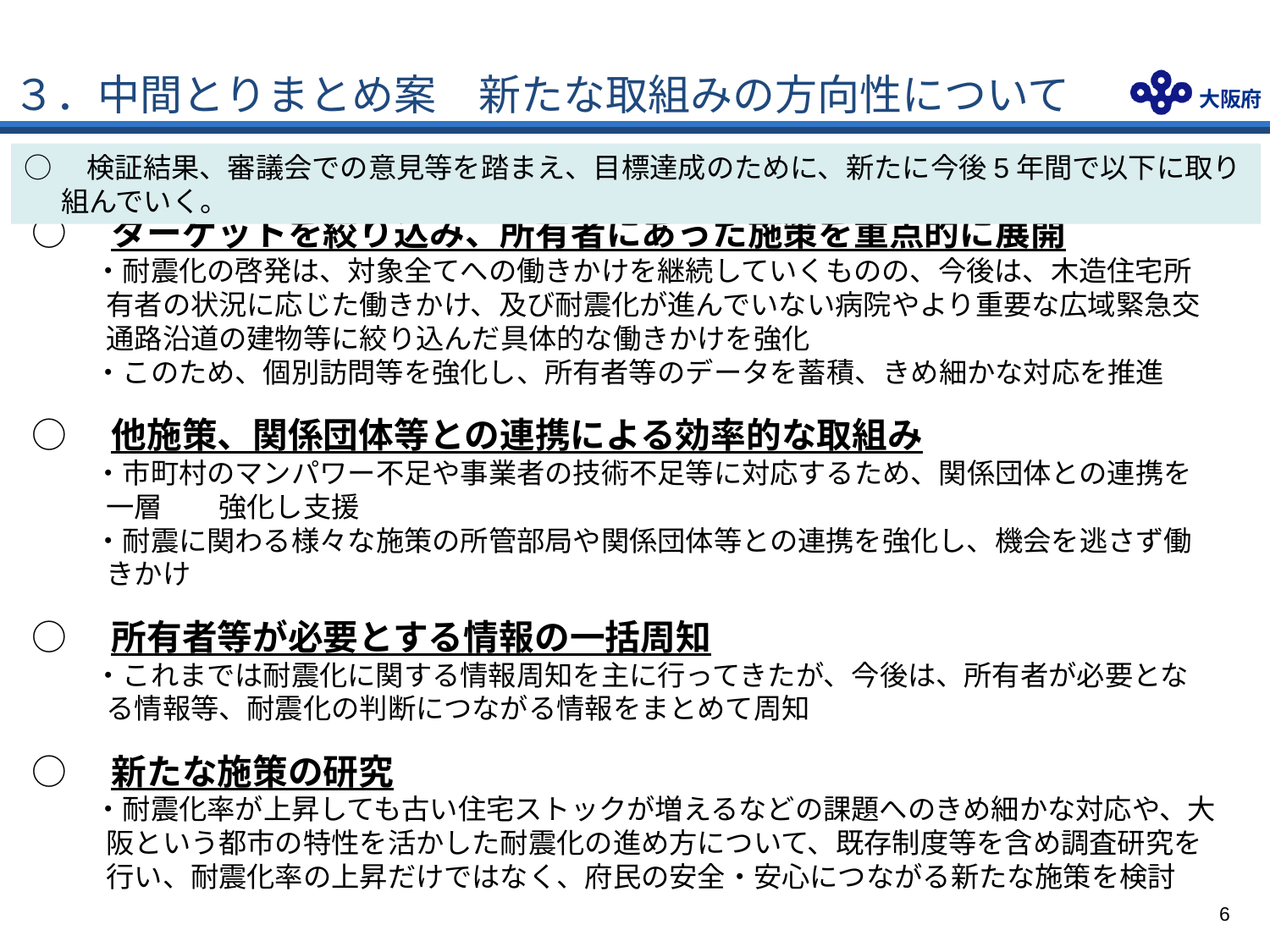

# ３．中間とりまとめ案　新たな取組みの方向性について
○　検証結果、審議会での意見等を踏まえ、目標達成のために、新たに今後5年間で以下に取り組んでいく。
○　ターゲットを絞り込み、所有者にあった施策を重点的に展開
・耐震化の啓発は、対象全てへの働きかけを継続していくものの、今後は、木造住宅所有者の状況に応じた働きかけ、及び耐震化が進んでいない病院やより重要な広域緊急交通路沿道の建物等に絞り込んだ具体的な働きかけを強化
・このため、個別訪問等を強化し、所有者等のデータを蓄積、きめ細かな対応を推進

○　他施策、関係団体等との連携による効率的な取組み
・市町村のマンパワー不足や事業者の技術不足等に対応するため、関係団体との連携を一層　　強化し支援
・耐震に関わる様々な施策の所管部局や関係団体等との連携を強化し、機会を逃さず働きかけ

○　所有者等が必要とする情報の一括周知
・これまでは耐震化に関する情報周知を主に行ってきたが、今後は、所有者が必要となる情報等、耐震化の判断につながる情報をまとめて周知

○　新たな施策の研究
・耐震化率が上昇しても古い住宅ストックが増えるなどの課題へのきめ細かな対応や、大阪という都市の特性を活かした耐震化の進め方について、既存制度等を含め調査研究を行い、耐震化率の上昇だけではなく、府民の安全・安心につながる新たな施策を検討
6